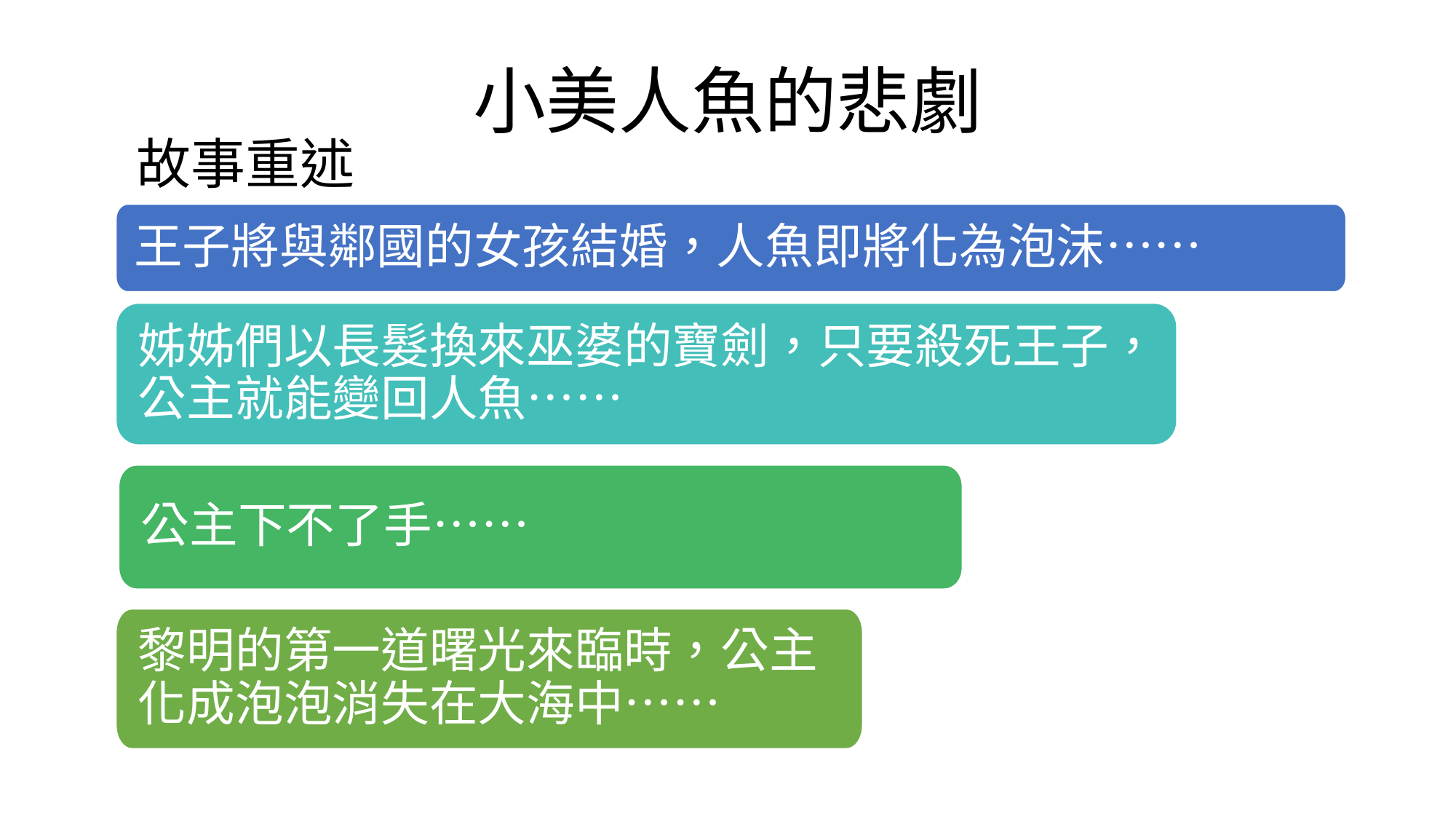

小美人魚的悲劇

故事重述
王子將與鄰國的女孩結婚，人魚即將化為泡沫……
姊姊們以長髮換來巫婆的寶劍，只要殺死王子，公主就能變回人魚……
公主下不了手……
黎明的第一道曙光來臨時，公主化成泡泡消失在大海中……